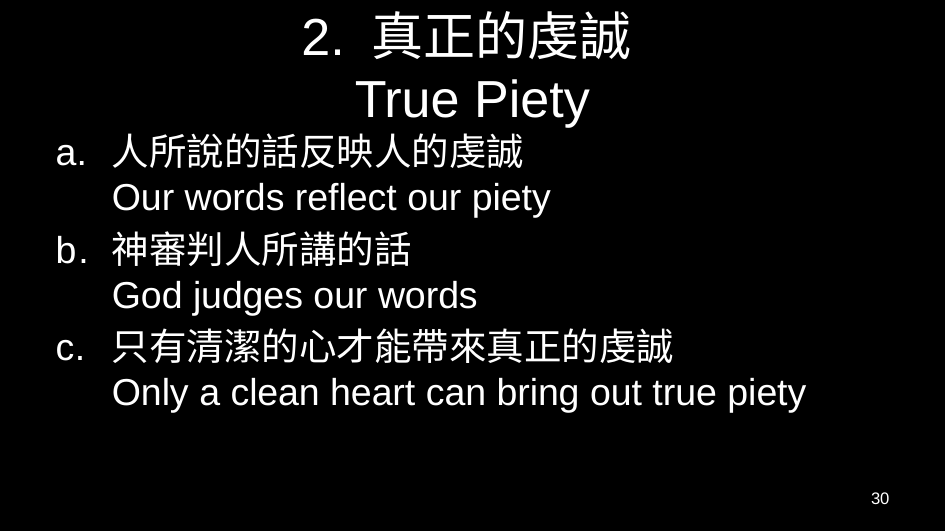

# 2. 真正的虔誠 True Piety
人所說的話反映人的虔誠
Our words reflect our piety
神審判人所講的話
God judges our words
只有清潔的心才能帶來真正的虔誠
Only a clean heart can bring out true piety
30